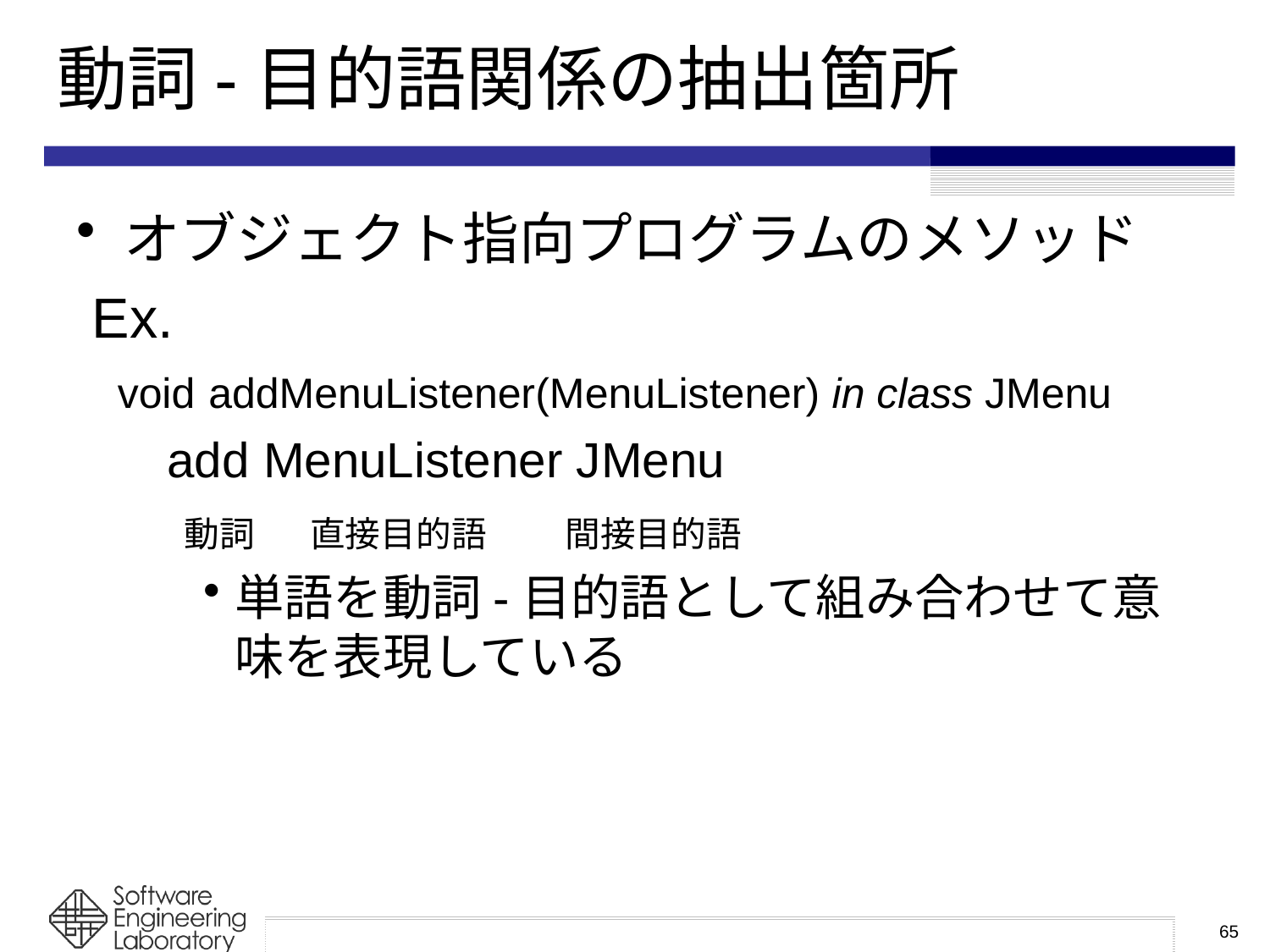

# 動詞-目的語関係の抽出箇所
オブジェクト指向プログラムのメソッド
 Ex.
   void addMenuListener(MenuListener) in class JMenu
  add MenuListener JMenu
   動詞       直接目的語          間接目的語
単語を動詞-目的語として組み合わせて意味を表現している

65